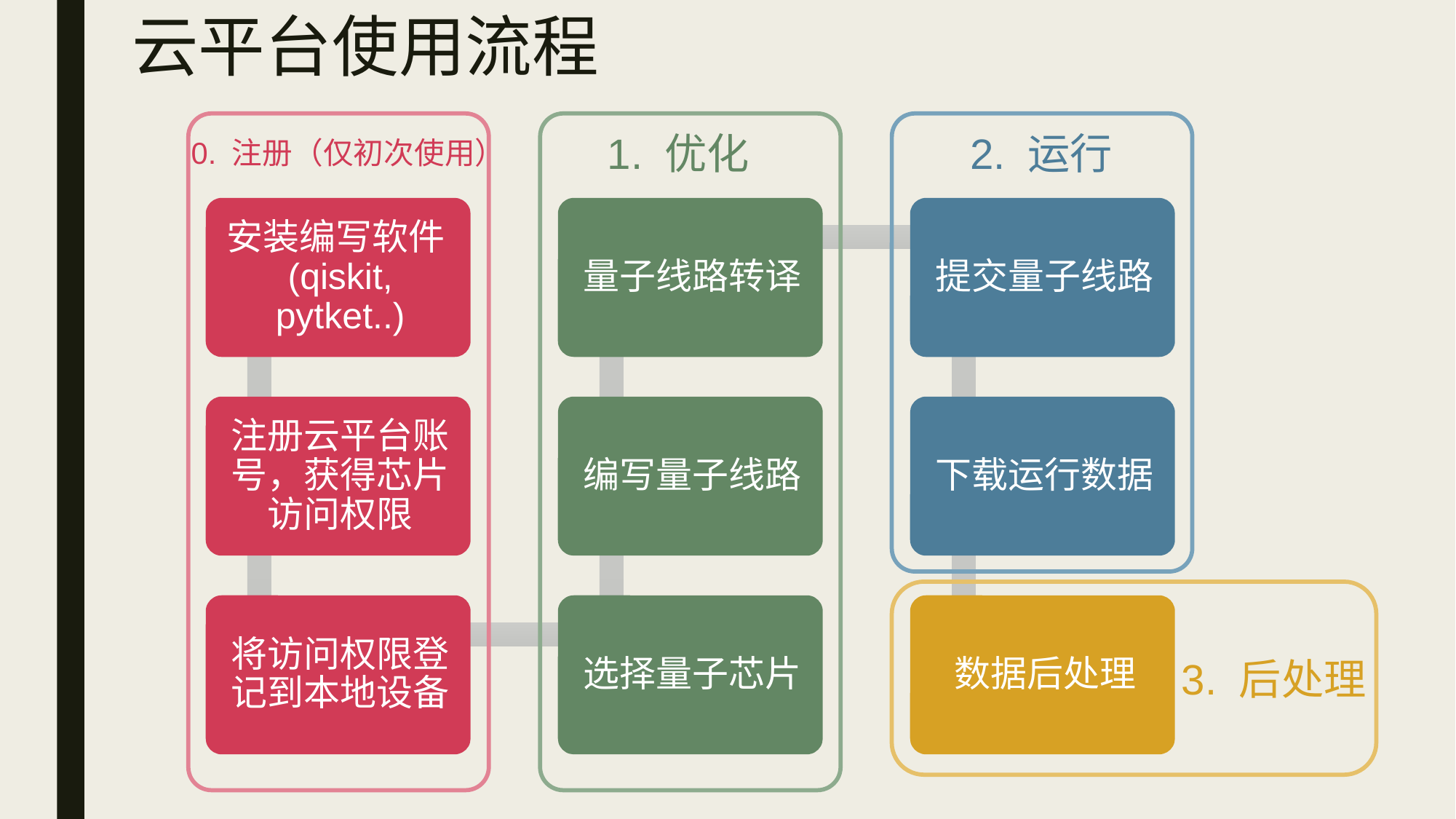

# 云平台使用流程

1. 优化
2. 运行
0. 注册（仅初次使用）
安装编写软件(qiskit, pytket..)
注册云平台账号，获得芯片访问权限
将访问权限登记到本地设备
选择量子芯片
编写量子线路
量子线路转译
提交量子线路
下载运行数据
数据后处理

3. 后处理